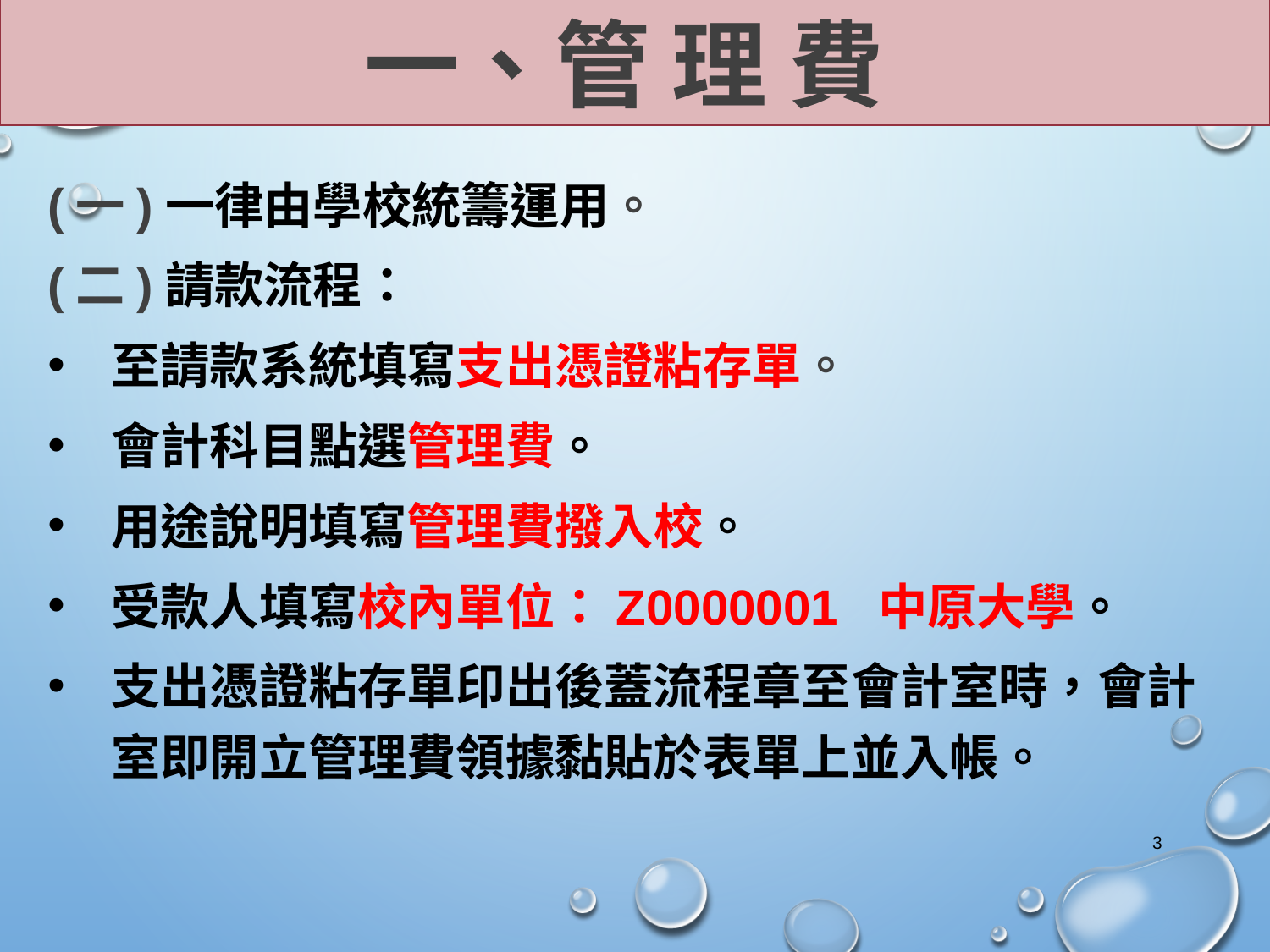

一、管 理 費
(一)一律由學校統籌運用。
(二)請款流程：
至請款系統填寫支出憑證粘存單。
會計科目點選管理費。
用途說明填寫管理費撥入校。
受款人填寫校內單位：Z0000001  中原大學。
支出憑證粘存單印出後蓋流程章至會計室時，會計室即開立管理費領據黏貼於表單上並入帳。
3